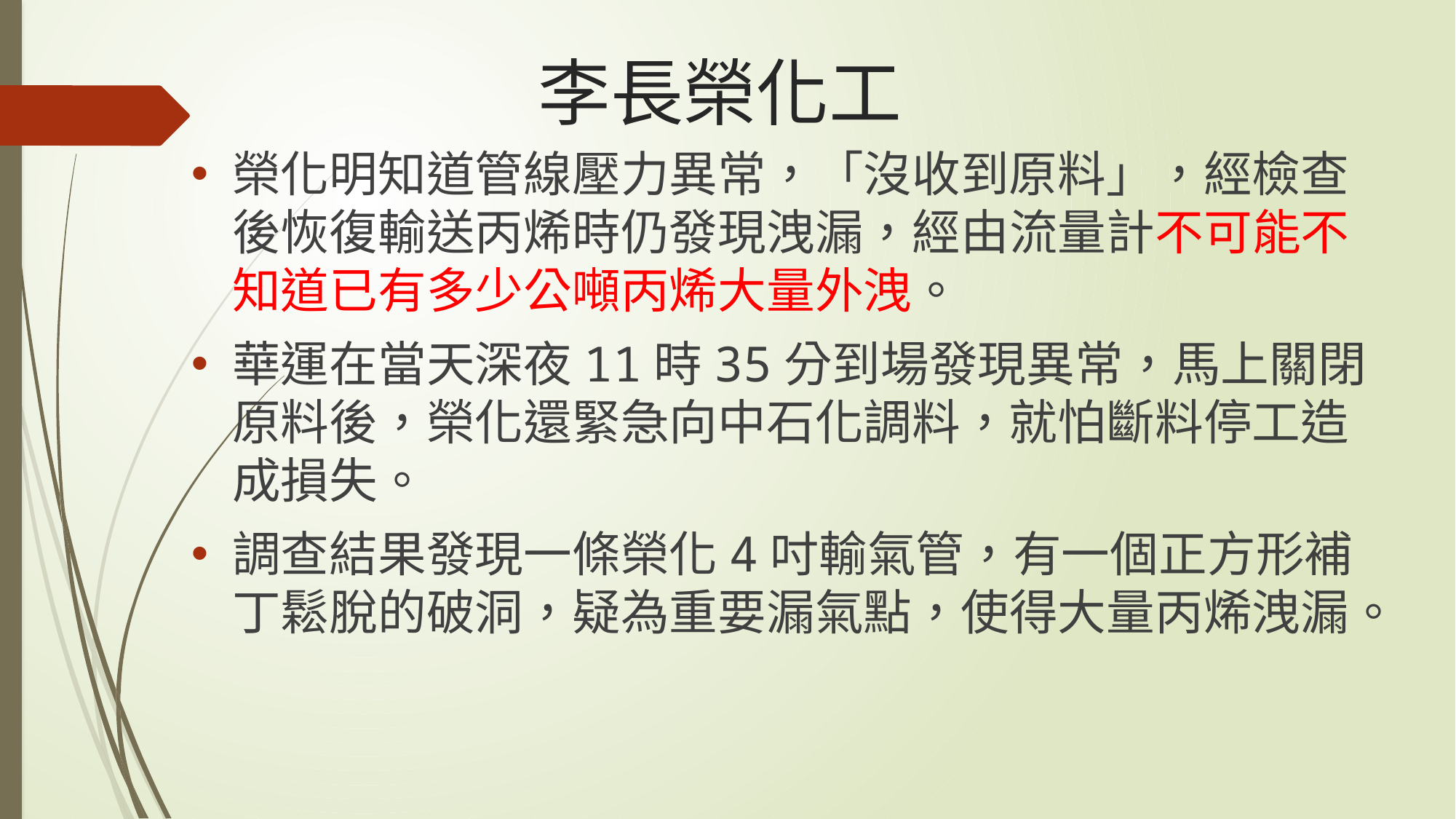

# 李長榮化工
榮化明知道管線壓力異常，「沒收到原料」，經檢查後恢復輸送丙烯時仍發現洩漏，經由流量計不可能不知道已有多少公噸丙烯大量外洩。
華運在當天深夜11時35分到場發現異常，馬上關閉原料後，榮化還緊急向中石化調料，就怕斷料停工造成損失。
調查結果發現一條榮化4吋輸氣管，有一個正方形補丁鬆脫的破洞，疑為重要漏氣點，使得大量丙烯洩漏。